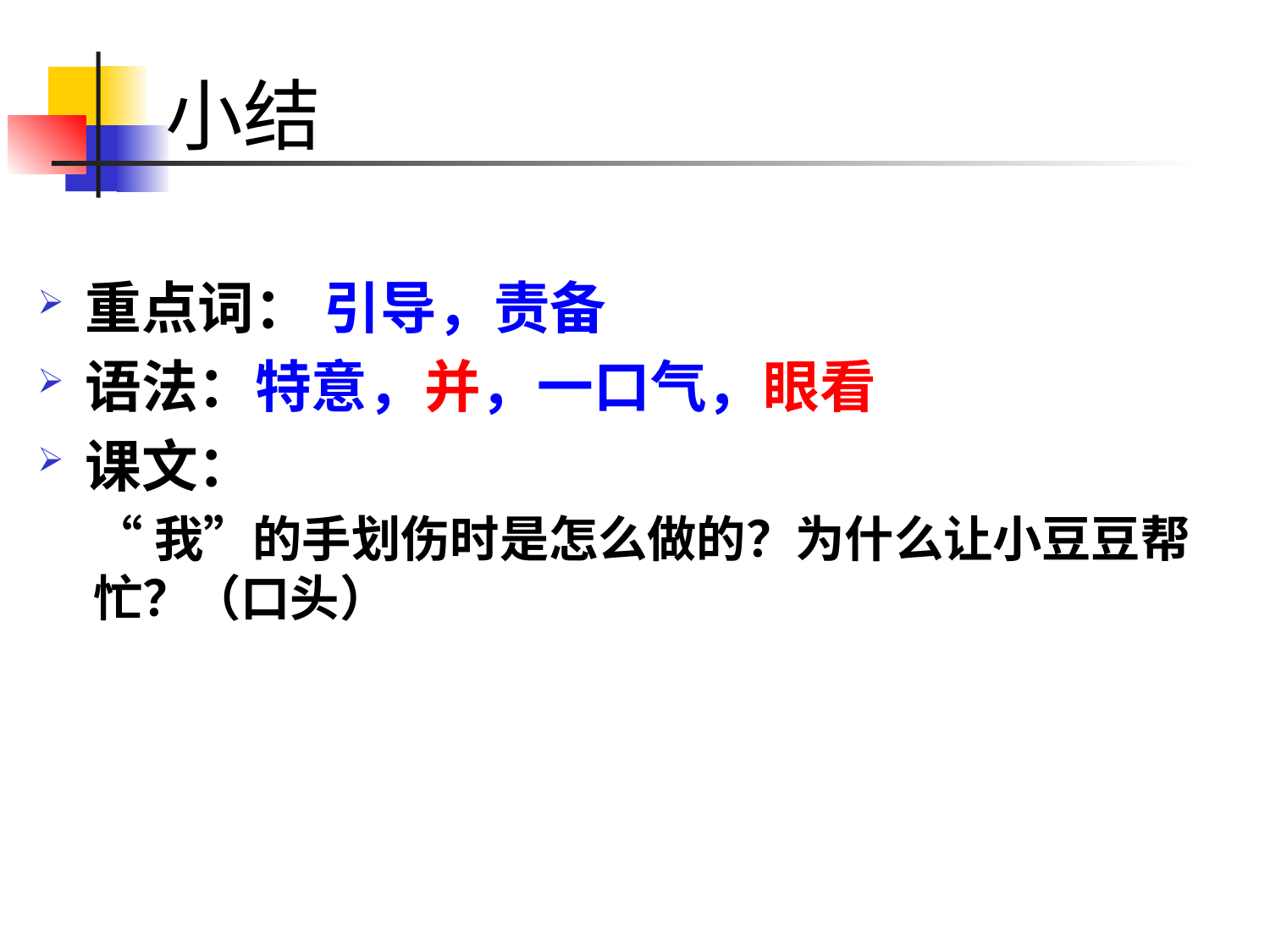

# 小结
重点词： 引导，责备
语法：特意，并，一口气，眼看
课文：
“我”的手划伤时是怎么做的？为什么让小豆豆帮忙？（口头）